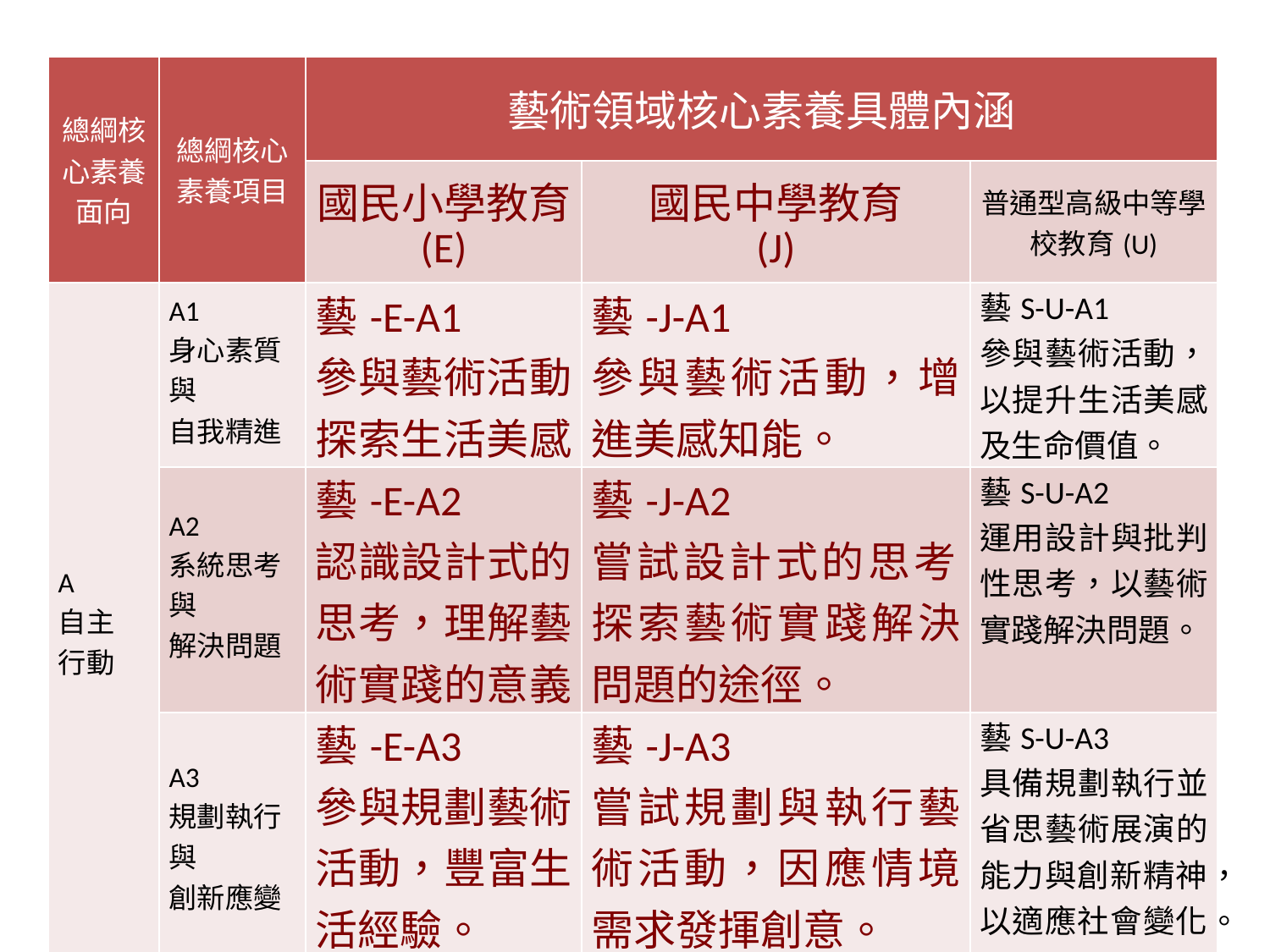

| 總綱核心素養面向 | 總綱核心 素養項目 | 藝術領域核心素養具體內涵 |  |  |
| --- | --- | --- | --- | --- |
|  |  | 國民小學教育 (E) | 國民中學教育 (J) | 普通型高級中等學校教育(U) |
| A 自主 行動 | A1 身心素質 與 自我精進 | 藝-E-A1 參與藝術活動，探索生活美感。 | 藝-J-A1 參與藝術活動，增進美感知能。 | 藝S-U-A1 參與藝術活動，以提升生活美感及生命價值。 |
|  | A2 系統思考 與 解決問題 | 藝-E-A2 認識設計式的思考，理解藝術實踐的意義。 | 藝-J-A2 嘗試設計式的思考，探索藝術實踐解決問題的途徑。 | 藝S-U-A2 運用設計與批判性思考，以藝術實踐解決問題。 |
|  | A3 規劃執行 與 創新應變 | 藝-E-A3 參與規劃藝術活動，豐富生活經驗。 | 藝-J-A3 嘗試規劃與執行藝術活動，因應情境需求發揮創意。 | 藝S-U-A3 具備規劃執行並省思藝術展演的能力與創新精神，以適應社會變化。 |